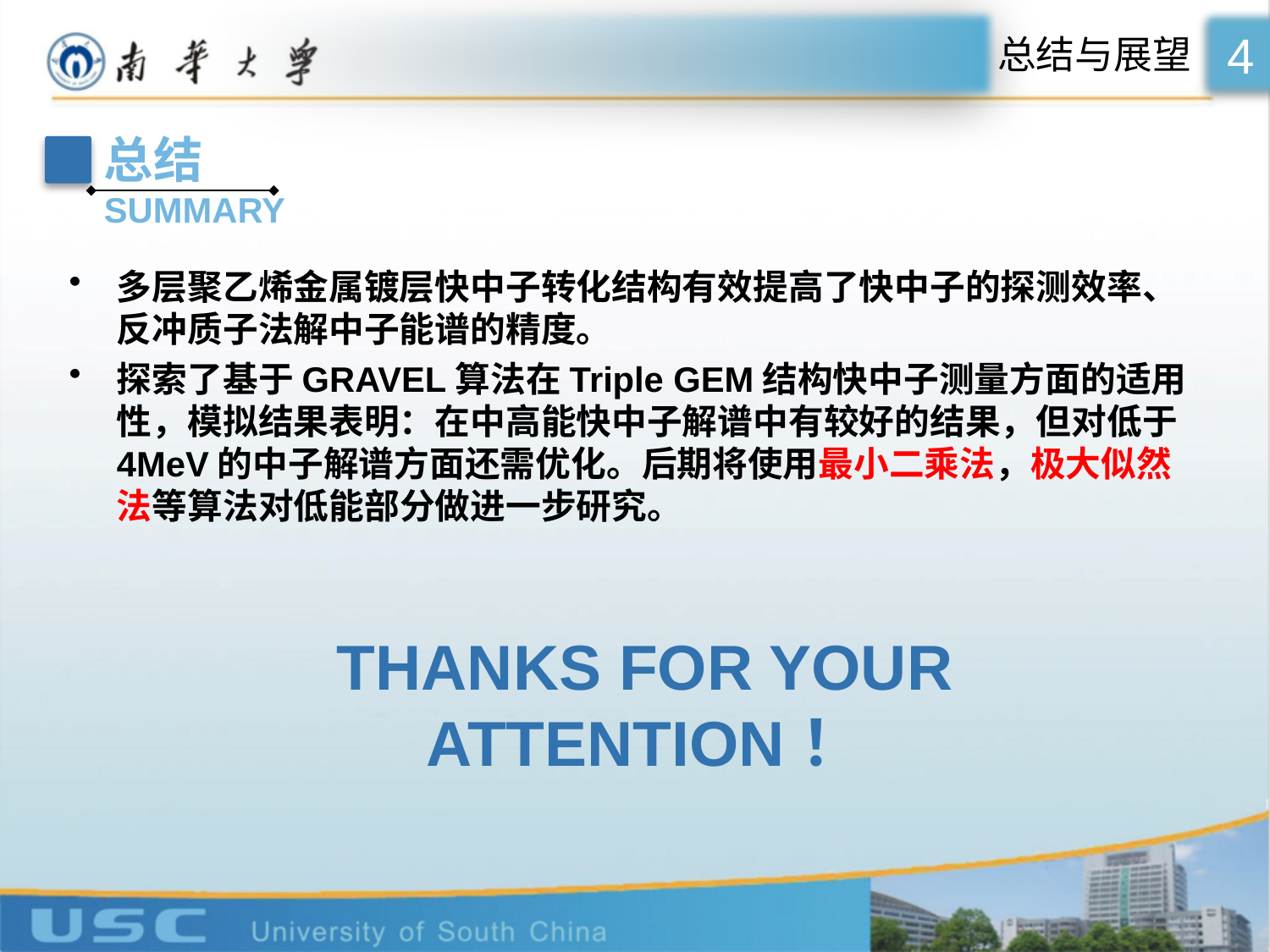

4
总结与展望
总结
SUMMARY

多层聚乙烯金属镀层快中子转化结构有效提高了快中子的探测效率、反冲质子法解中子能谱的精度。
探索了基于GRAVEL算法在Triple GEM结构快中子测量方面的适用性，模拟结果表明：在中高能快中子解谱中有较好的结果，但对低于4MeV的中子解谱方面还需优化。后期将使用最小二乘法，极大似然法等算法对低能部分做进一步研究。
THANKS FOR YOUR ATTENTION！